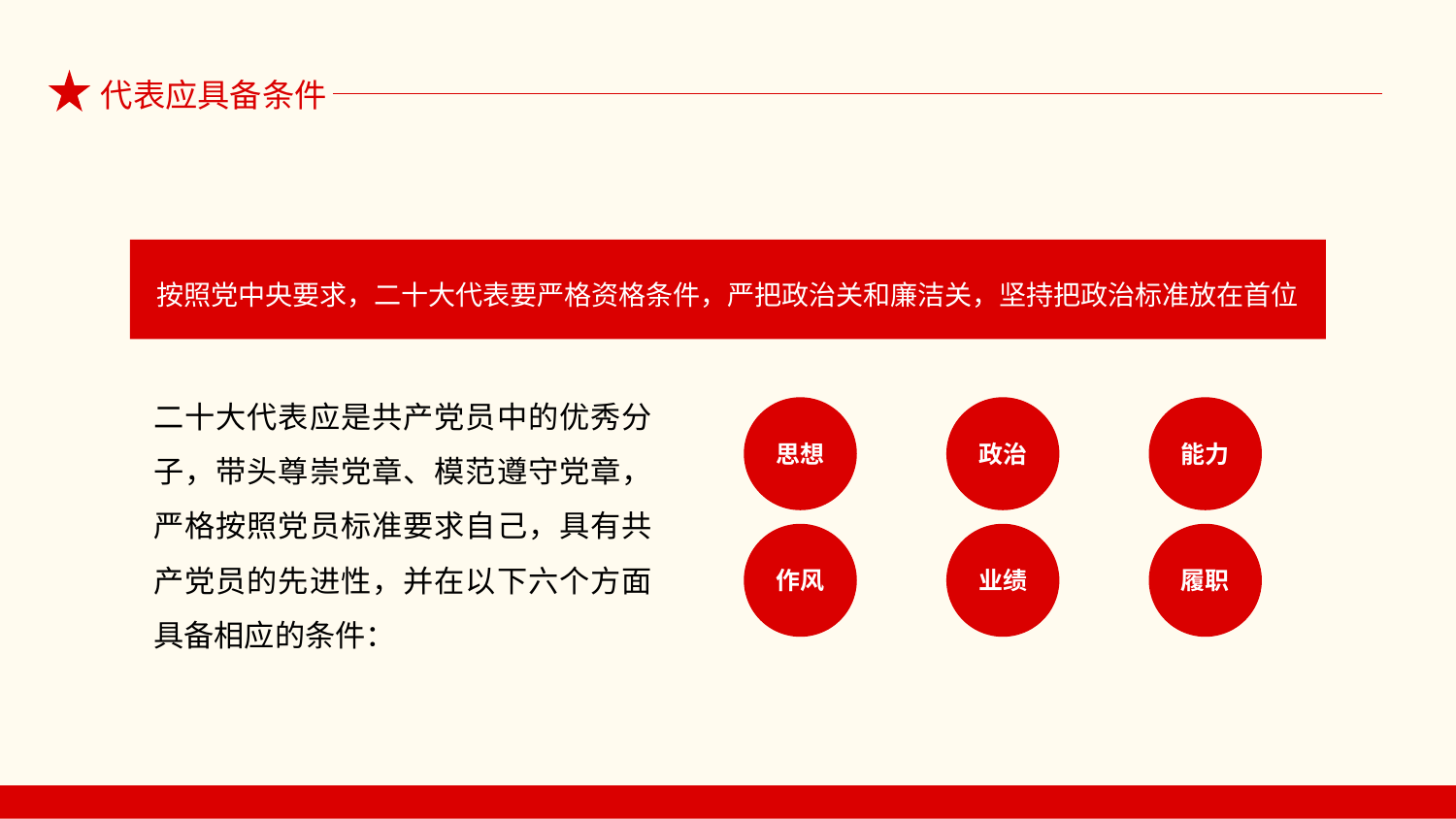

按照党中央要求，二十大代表要严格资格条件，严把政治关和廉洁关，坚持把政治标准放在首位
二十大代表应是共产党员中的优秀分子，带头尊崇党章、模范遵守党章，严格按照党员标准要求自己，具有共产党员的先进性，并在以下六个方面具备相应的条件：
思想
政治
能力
作风
业绩
履职